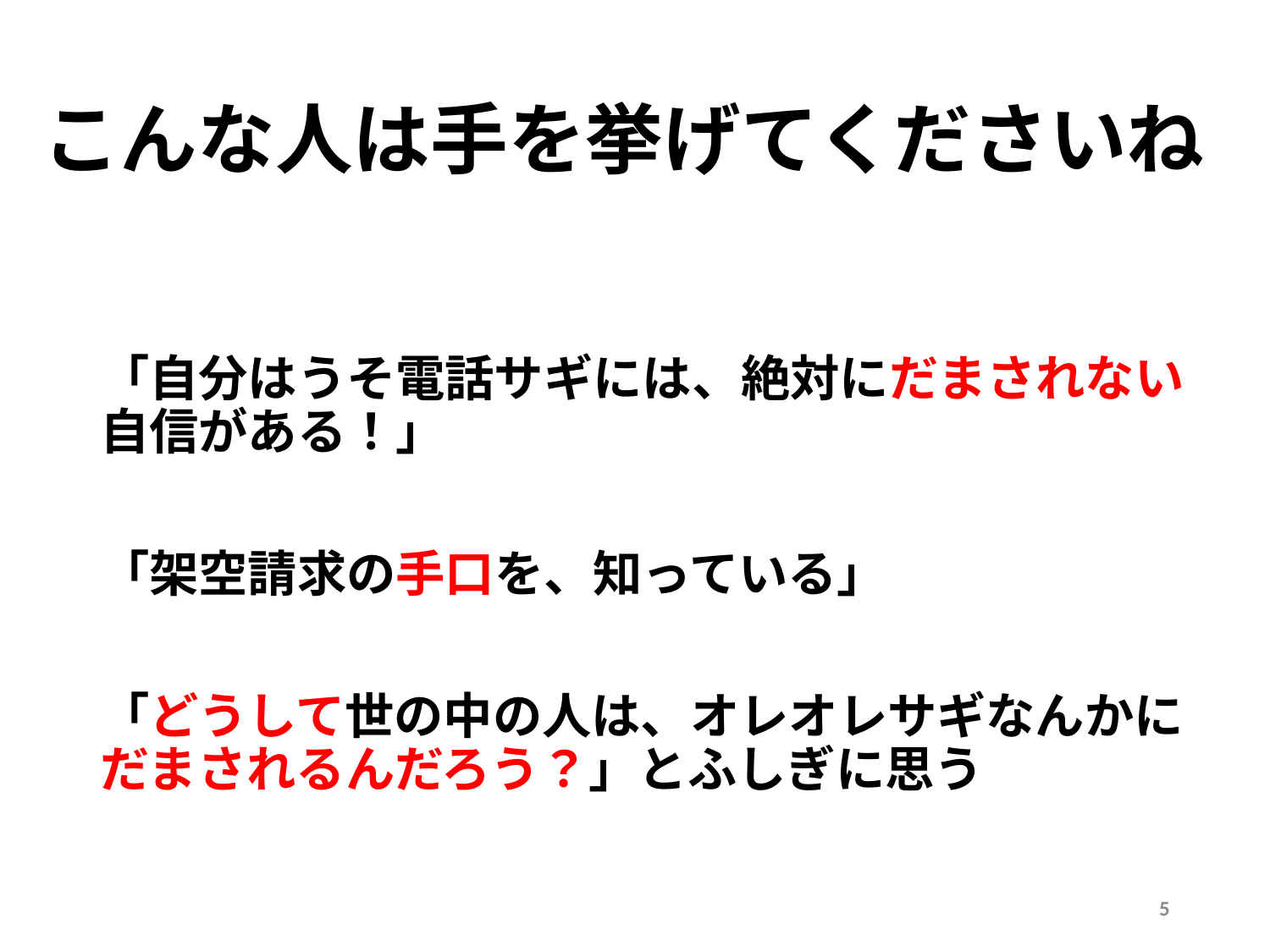

# こんな人は手を挙げてくださいね
「自分はうそ電話サギには、絶対にだまされない自信がある！」

「架空請求の手口を、知っている」

「どうして世の中の人は、オレオレサギなんかにだまされるんだろう？」とふしぎに思う
5